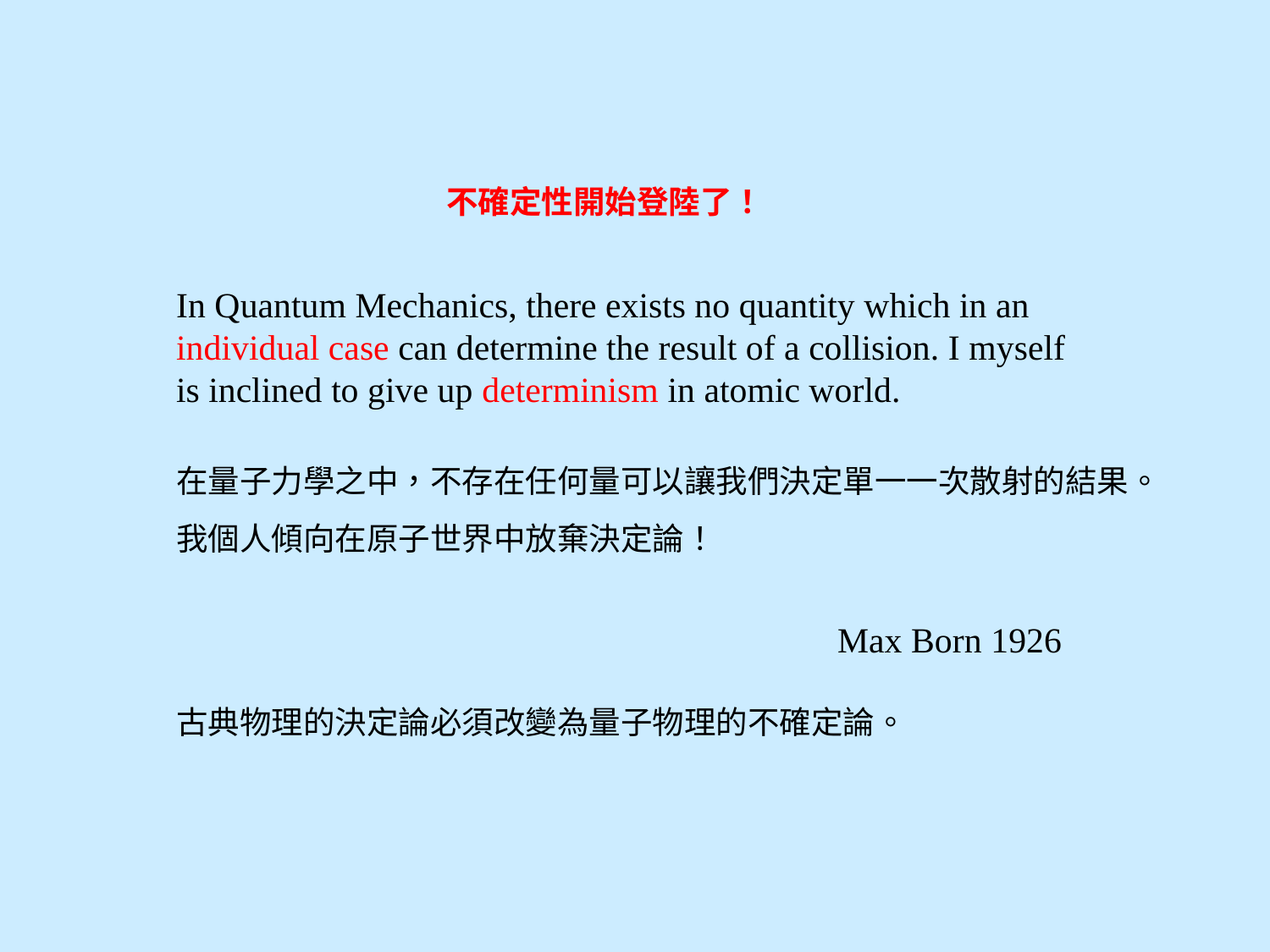

不確定性開始登陸了！
In Quantum Mechanics, there exists no quantity which in an individual case can determine the result of a collision. I myself is inclined to give up determinism in atomic world.
在量子力學之中，不存在任何量可以讓我們決定單一一次散射的結果。我個人傾向在原子世界中放棄決定論！
Max Born 1926
古典物理的決定論必須改變為量子物理的不確定論。